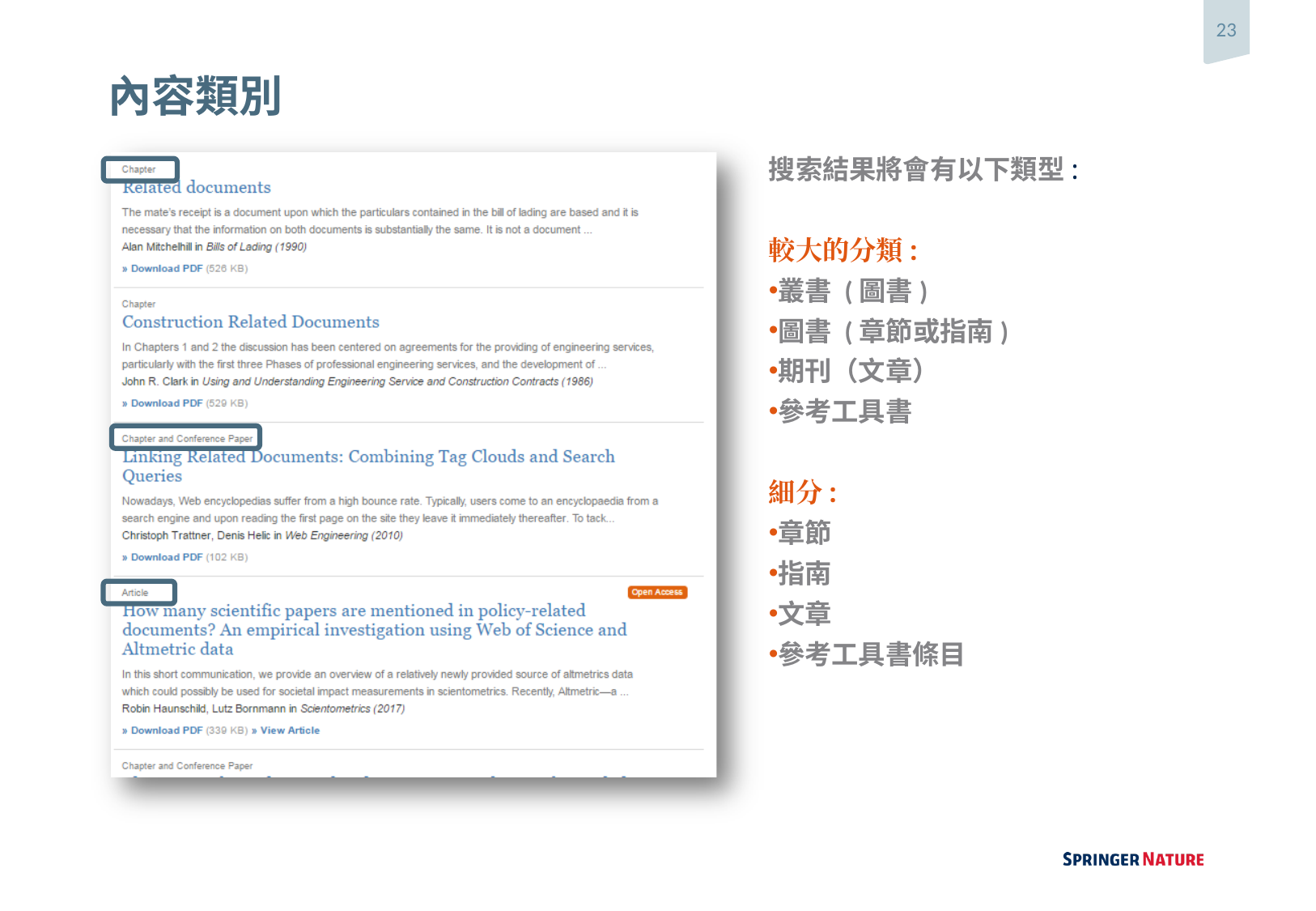

23
# 內容類別

搜索結果將會有以下類型:

較大的分類:
叢書 (圖書)
圖書 (章節或指南)
期刊（文章）
參考工具書

細分:
章節
指南
文章
參考工具書條目